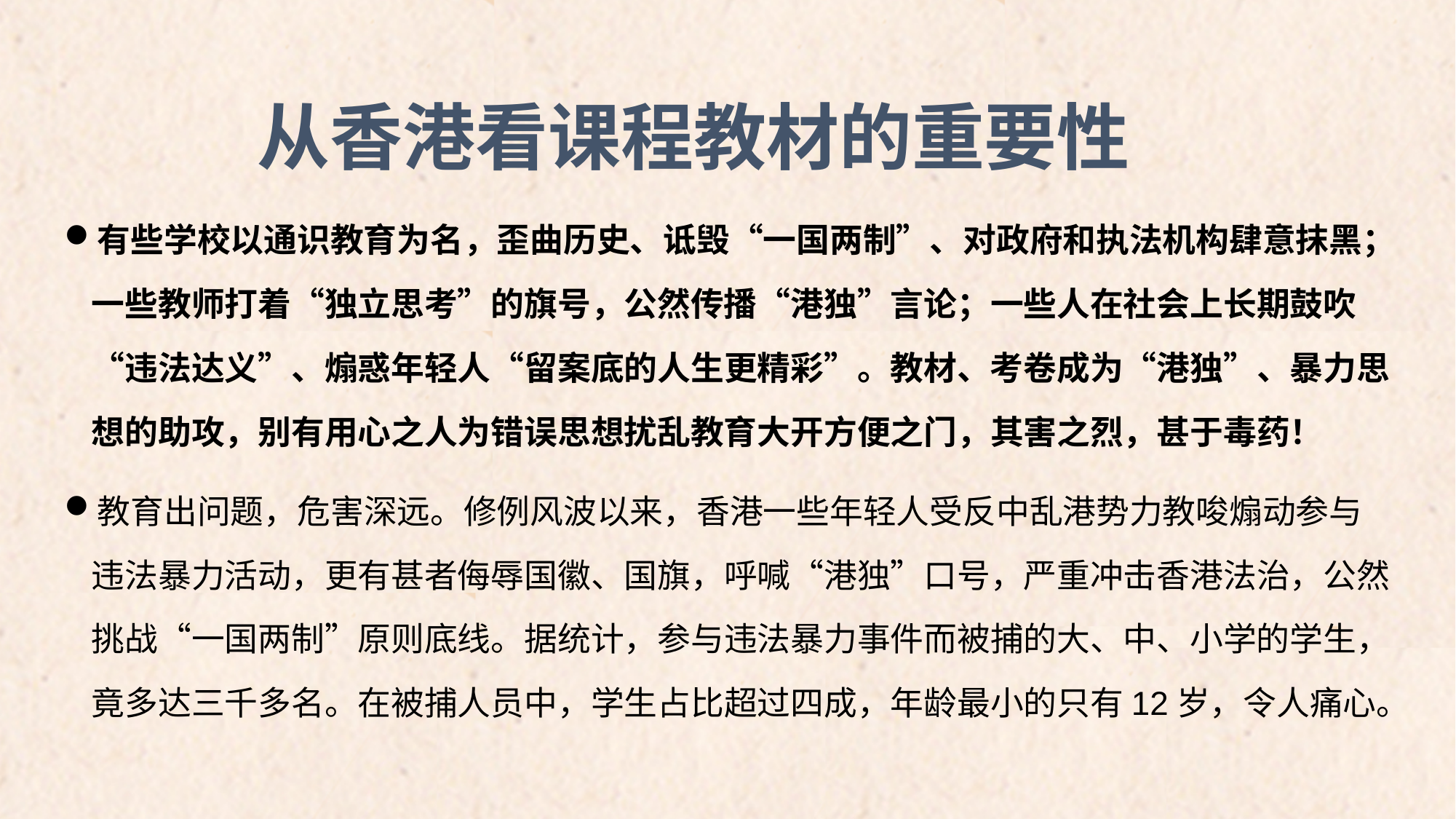

#
从香港看课程教材的重要性
有些学校以通识教育为名，歪曲历史、诋毁“一国两制”、对政府和执法机构肆意抹黑；一些教师打着“独立思考”的旗号，公然传播“港独”言论；一些人在社会上长期鼓吹“违法达义”、煽惑年轻人“留案底的人生更精彩”。教材、考卷成为“港独”、暴力思想的助攻，别有用心之人为错误思想扰乱教育大开方便之门，其害之烈，甚于毒药！
教育出问题，危害深远。修例风波以来，香港一些年轻人受反中乱港势力教唆煽动参与违法暴力活动，更有甚者侮辱国徽、国旗，呼喊“港独”口号，严重冲击香港法治，公然挑战“一国两制”原则底线。据统计，参与违法暴力事件而被捕的大、中、小学的学生，竟多达三千多名。在被捕人员中，学生占比超过四成，年龄最小的只有12岁，令人痛心。